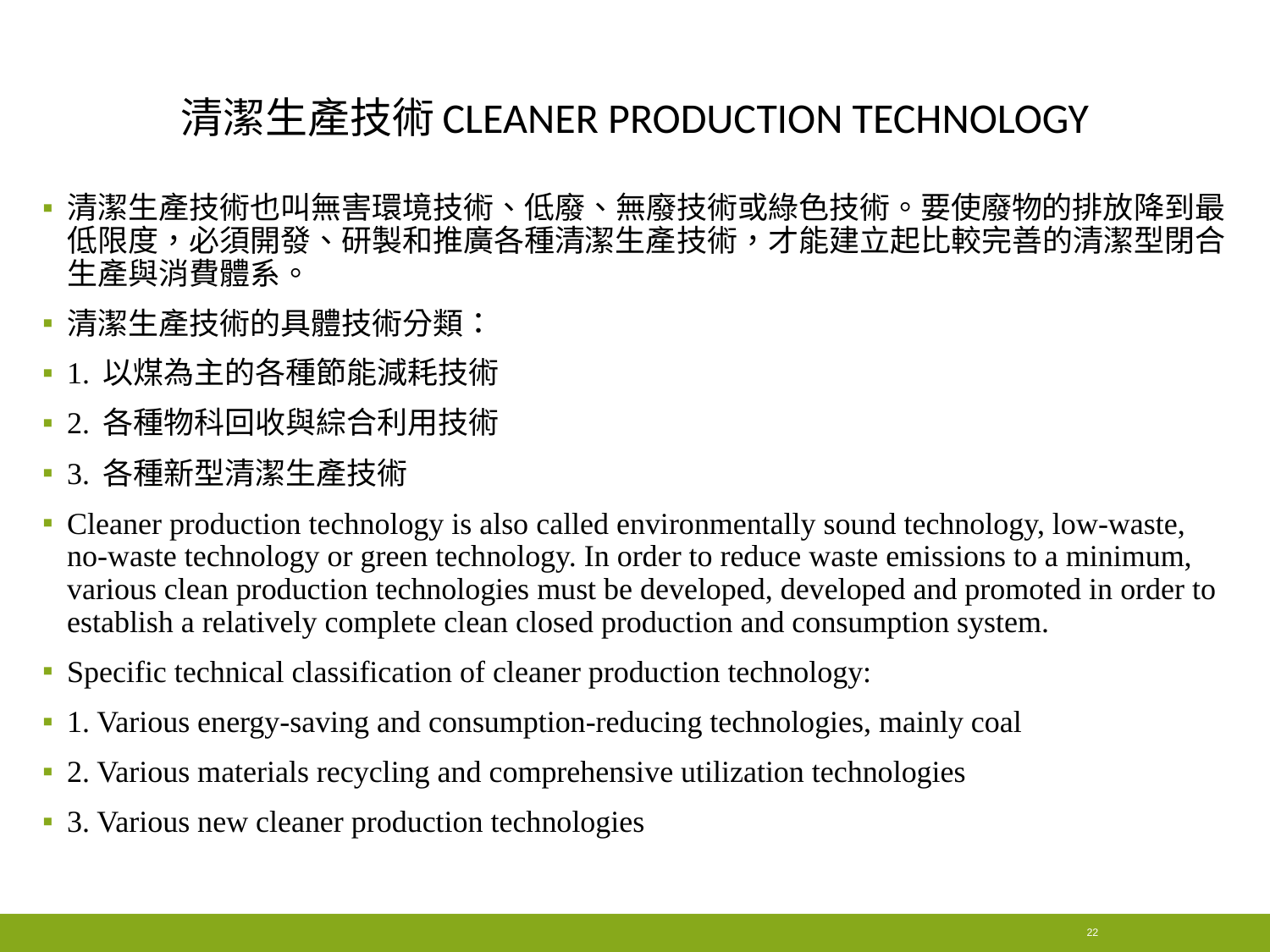

# 清潔生產技術cleaner production technology
清潔生產技術也叫無害環境技術、低廢、無廢技術或綠色技術。要使廢物的排放降到最低限度，必須開發、研製和推廣各種清潔生產技術，才能建立起比較完善的清潔型閉合生產與消費體系。
清潔生產技術的具體技術分類：
1. 以煤為主的各種節能減耗技術
2. 各種物科回收與綜合利用技術
3. 各種新型清潔生產技術
Cleaner production technology is also called environmentally sound technology, low-waste, no-waste technology or green technology. In order to reduce waste emissions to a minimum, various clean production technologies must be developed, developed and promoted in order to establish a relatively complete clean closed production and consumption system.
Specific technical classification of cleaner production technology:
1. Various energy-saving and consumption-reducing technologies, mainly coal
2. Various materials recycling and comprehensive utilization technologies
3. Various new cleaner production technologies
22